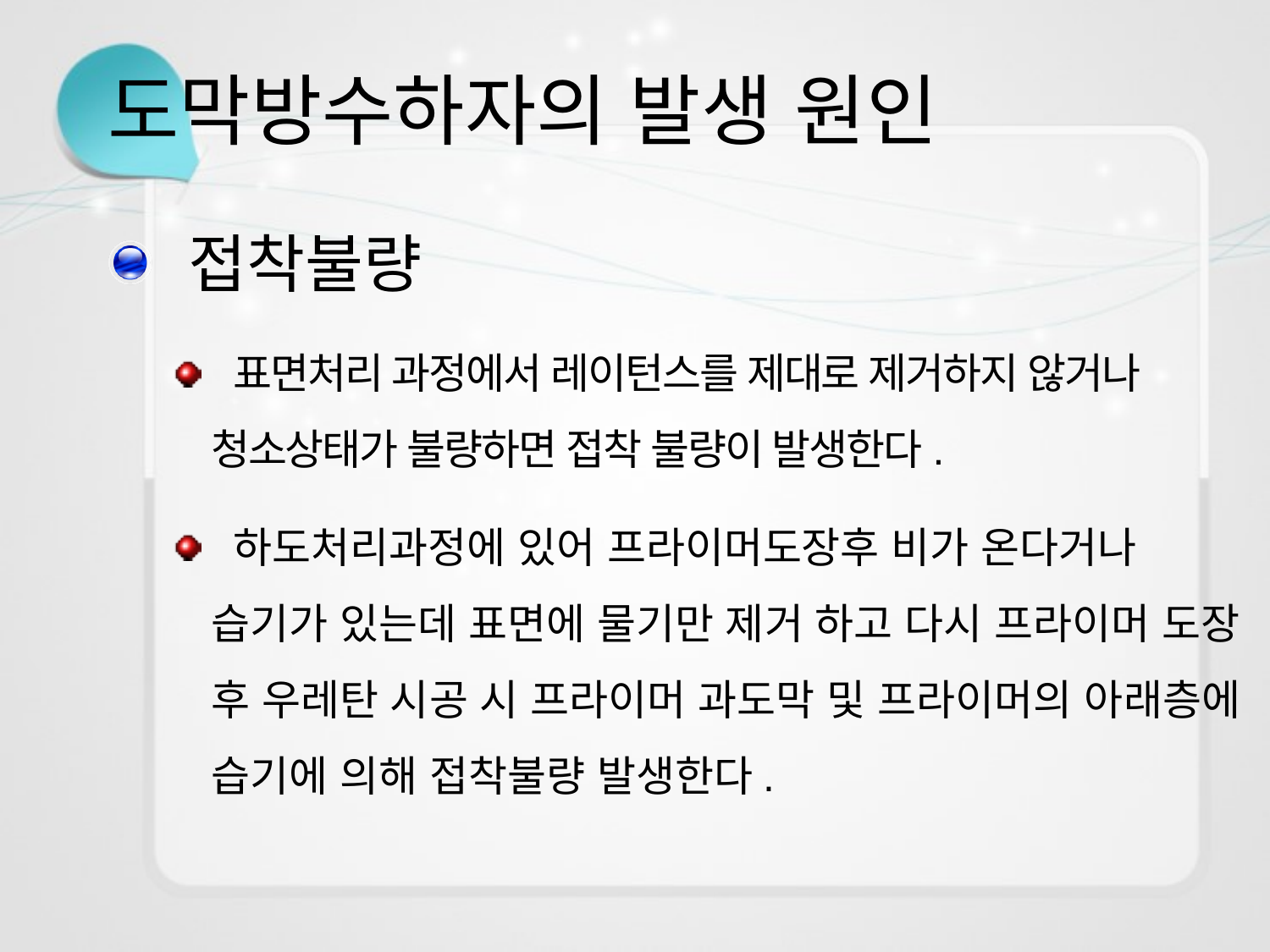

# 도막방수하자의 발생 원인
 접착불량
 표면처리 과정에서 레이턴스를 제대로 제거하지 않거나 청소상태가 불량하면 접착 불량이 발생한다.
 하도처리과정에 있어 프라이머도장후 비가 온다거나 습기가 있는데 표면에 물기만 제거 하고 다시 프라이머 도장 후 우레탄 시공 시 프라이머 과도막 및 프라이머의 아래층에 습기에 의해 접착불량 발생한다.